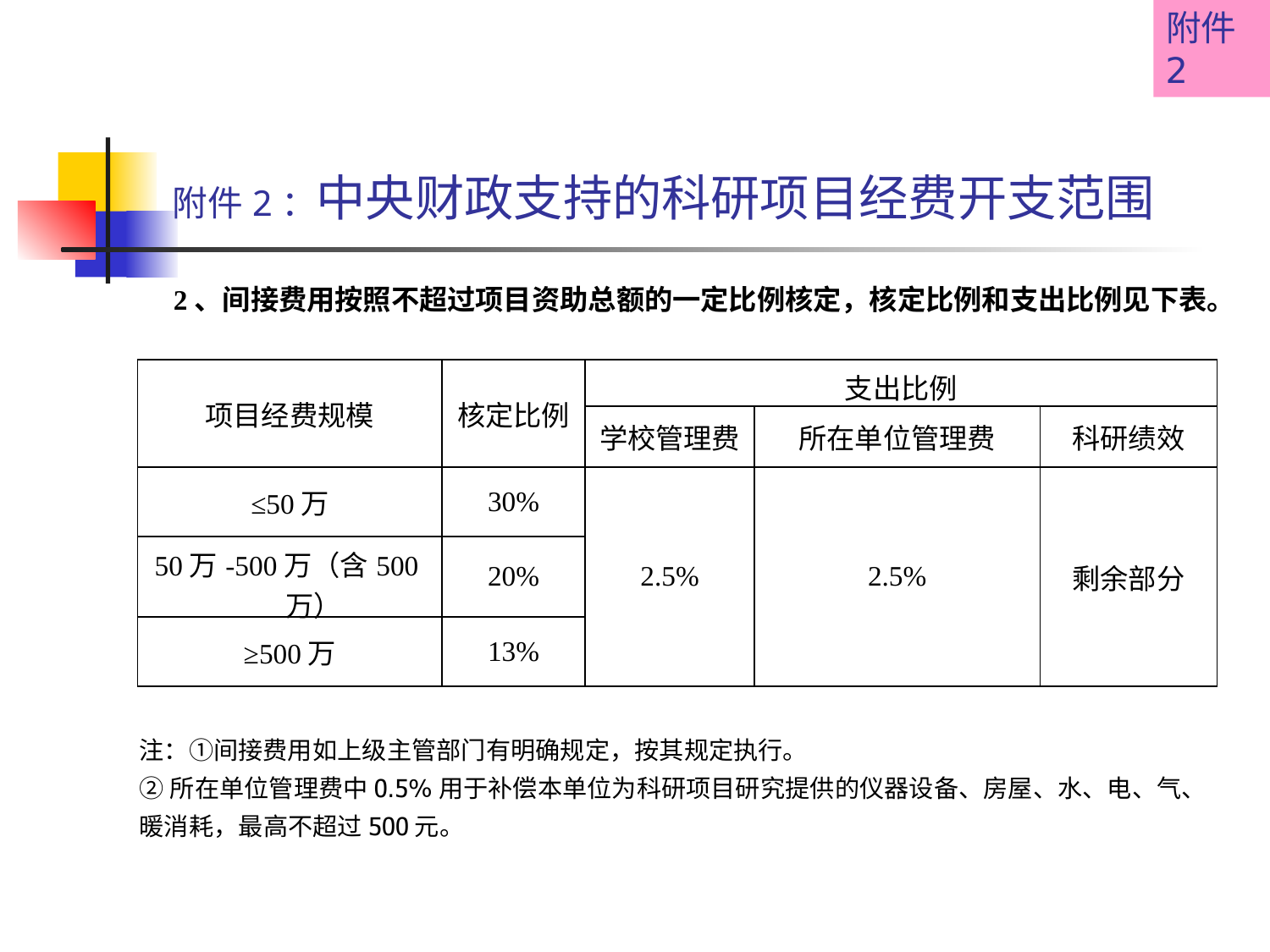

附件2
# 附件2：中央财政支持的科研项目经费开支范围
2、间接费用按照不超过项目资助总额的一定比例核定，核定比例和支出比例见下表。
| 项目经费规模 | 核定比例 | 支出比例 |  |  |
| --- | --- | --- | --- | --- |
|  |  | 学校管理费 | 所在单位管理费 | 科研绩效 |
| ≤50万 | 30% | 2.5% | 2.5% | 剩余部分 |
| 50万-500万（含500万） | 20% |  |  |  |
| ≥500万 | 13% |  |  |  |
注：①间接费用如上级主管部门有明确规定，按其规定执行。
②所在单位管理费中0.5%用于补偿本单位为科研项目研究提供的仪器设备、房屋、水、电、气、暖消耗，最高不超过500元。